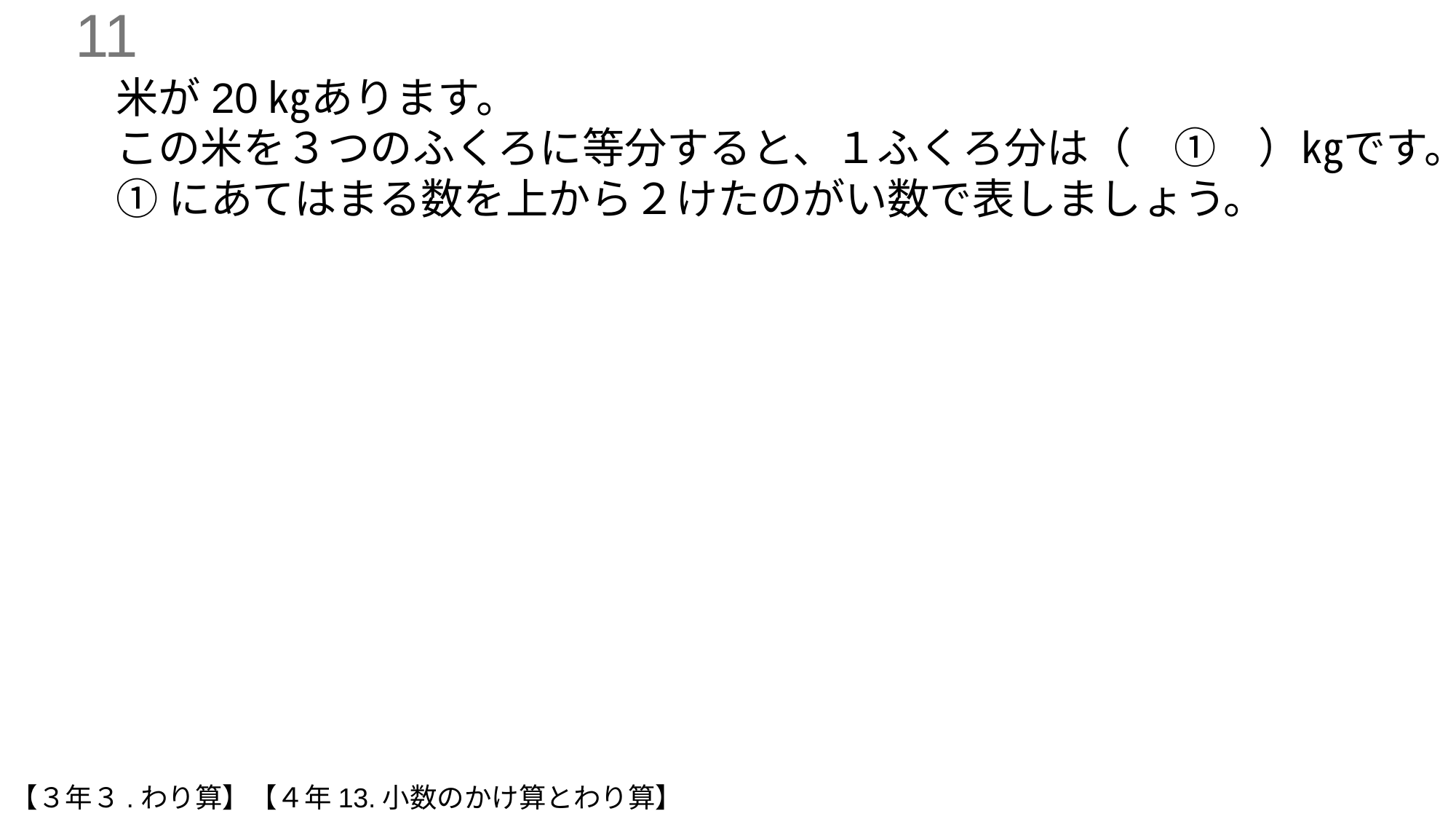

11
米が20㎏あります。
この米を３つのふくろに等分すると、１ふくろ分は（　①　）㎏です。
①にあてはまる数を上から２けたのがい数で表しましょう。
【３年３.わり算】【４年13.小数のかけ算とわり算】